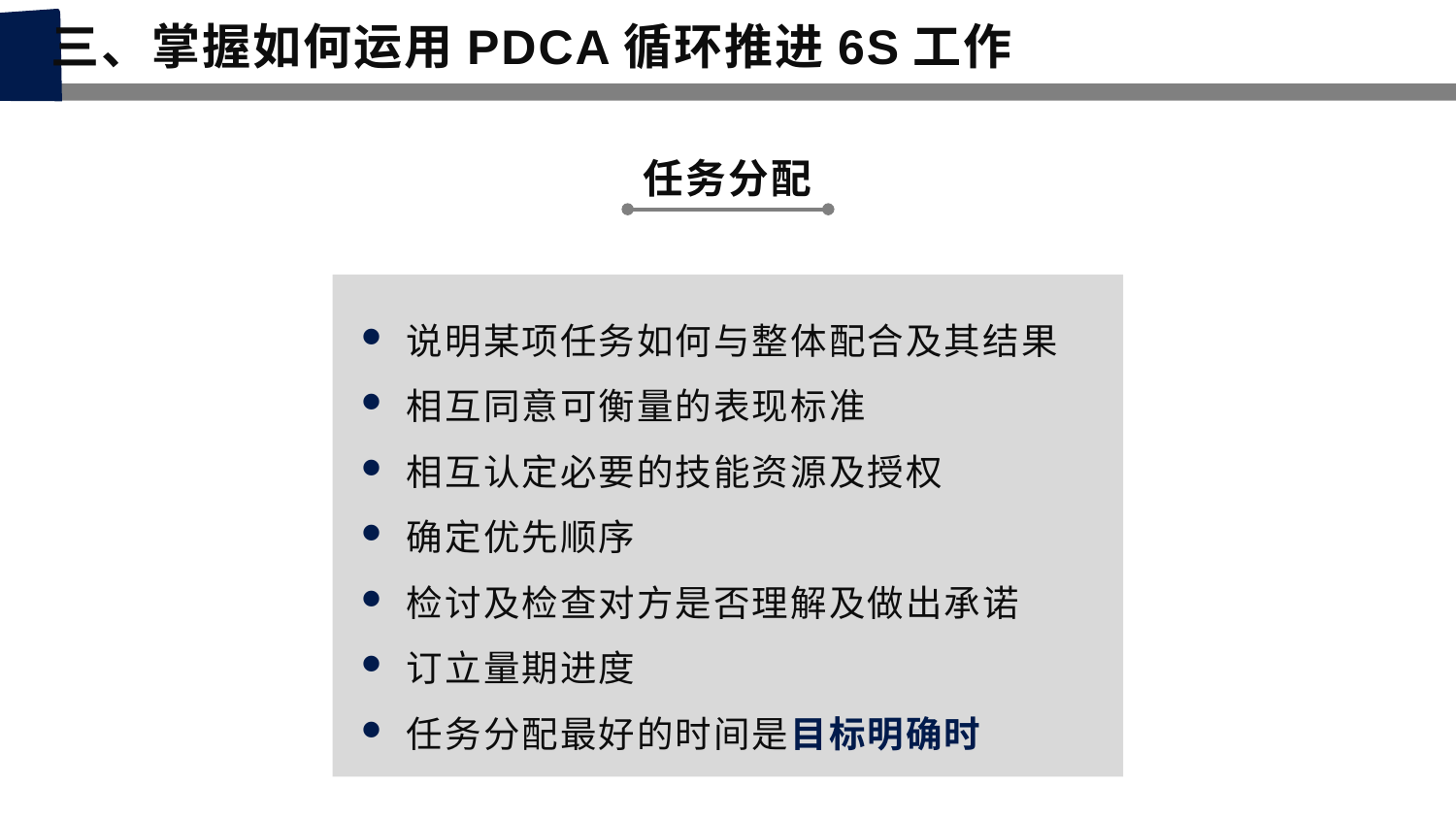

三、掌握如何运用PDCA循环推进6S工作
任务分配
说明某项任务如何与整体配合及其结果
相互同意可衡量的表现标准
相互认定必要的技能资源及授权
确定优先顺序
检讨及检查对方是否理解及做出承诺
订立量期进度
任务分配最好的时间是目标明确时